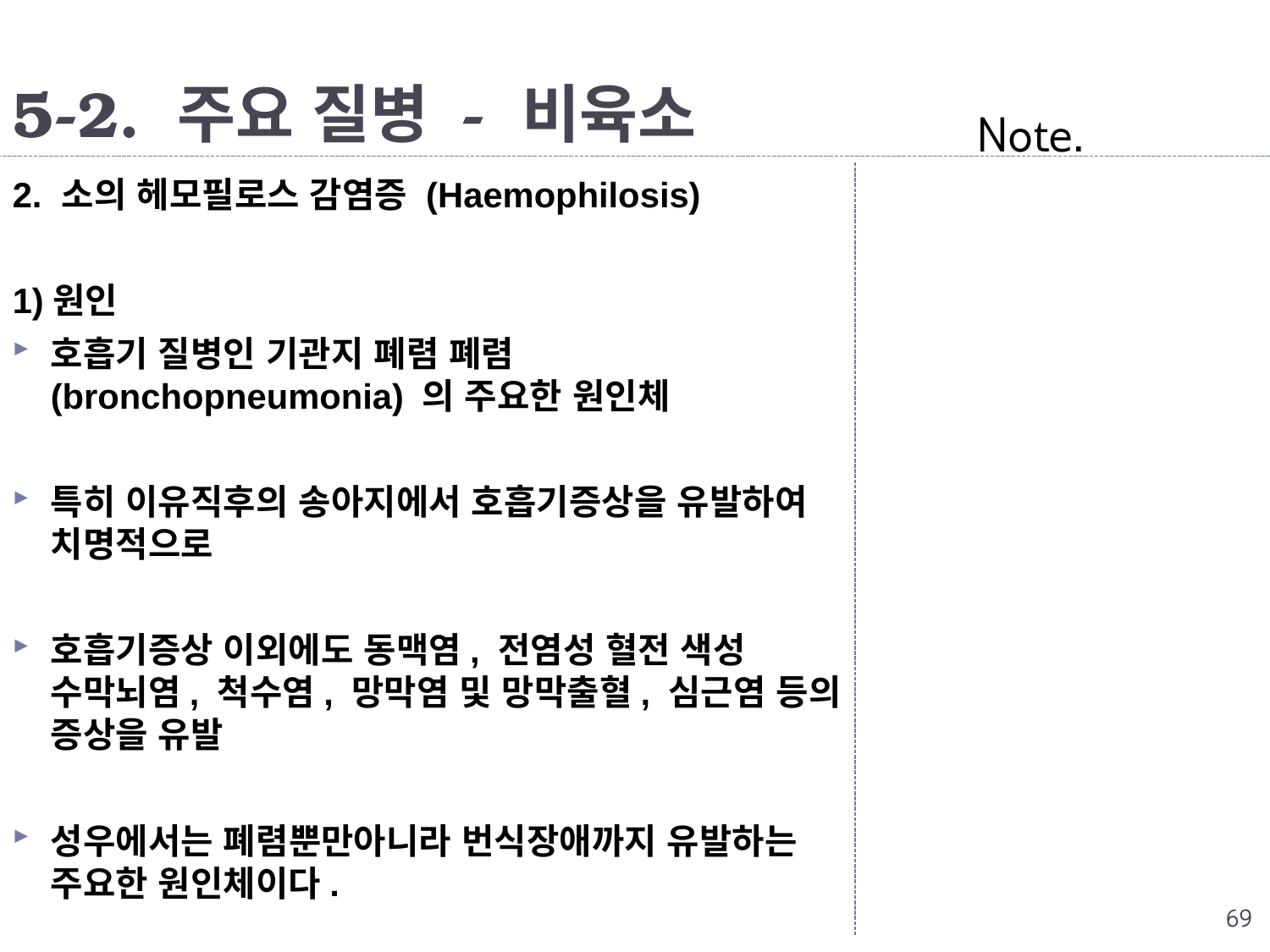

# 5-2. 주요 질병 - 비육소
Note.

2. 소의 헤모필로스 감염증 (Haemophilosis)

1)원인
호흡기 질병인 기관지 폐렴 폐렴(bronchopneumonia) 의 주요한 원인체

특히 이유직후의 송아지에서 호흡기증상을 유발하여 치명적으로

호흡기증상 이외에도 동맥염, 전염성 혈전 색성 수막뇌염, 척수염, 망막염 및 망막출혈, 심근염 등의 증상을 유발

성우에서는 폐렴뿐만아니라 번식장애까지 유발하는 주요한 원인체이다.
69